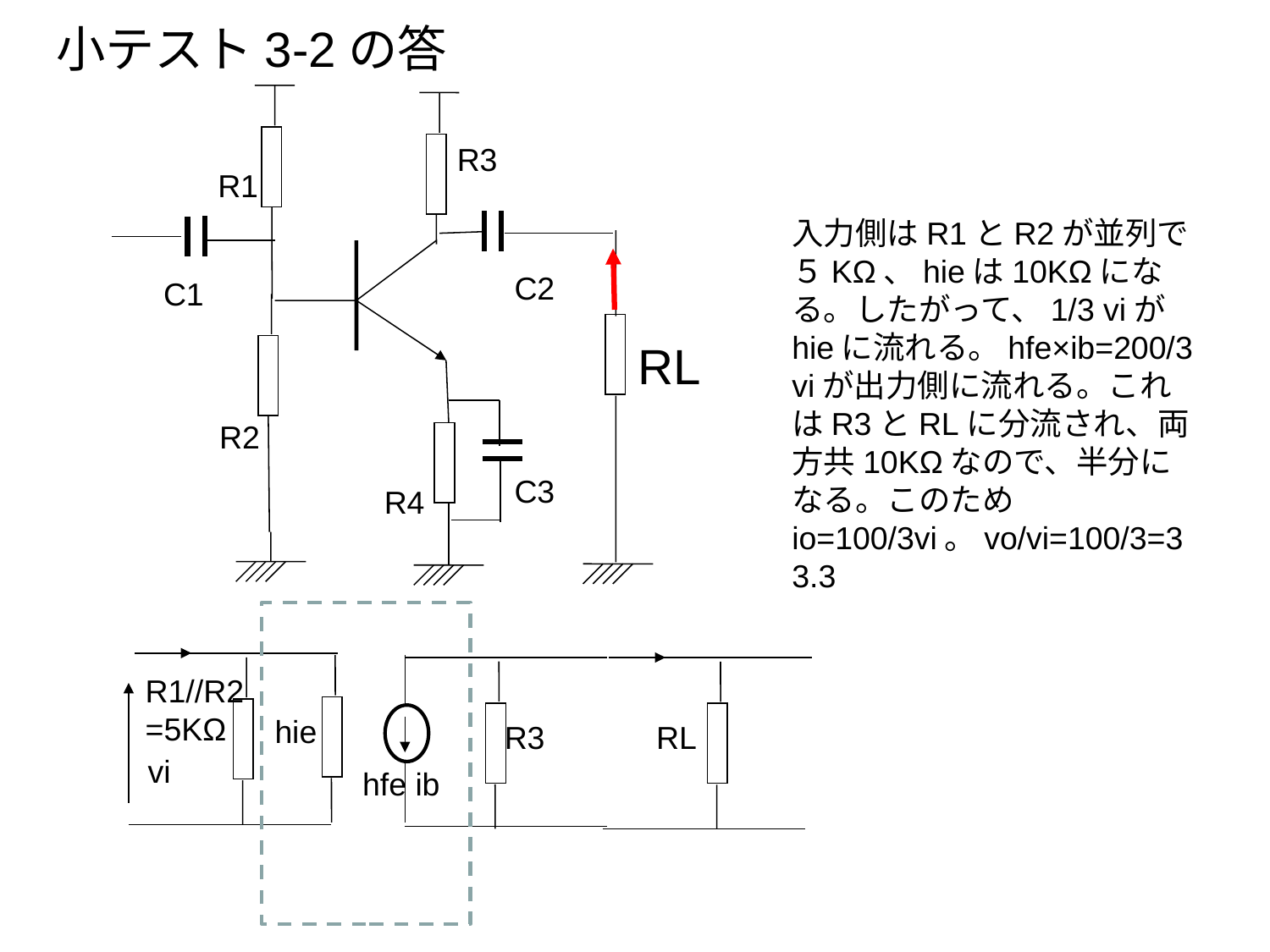

小テスト3-2の答

R3

R1

入力側はR1とR2が並列で５KΩ、hieは10KΩになる。したがって、1/3 viがhieに流れる。hfe×ib=200/3 viが出力側に流れる。これはR3とRLに分流され、両方共10KΩなので、半分になる。このためio=100/3vi。vo/vi=100/3=33.3

C2
C1

RL

R2

C3
R4

R1//R2
=5KΩ

hie
R3
RL
vi
hfe ib